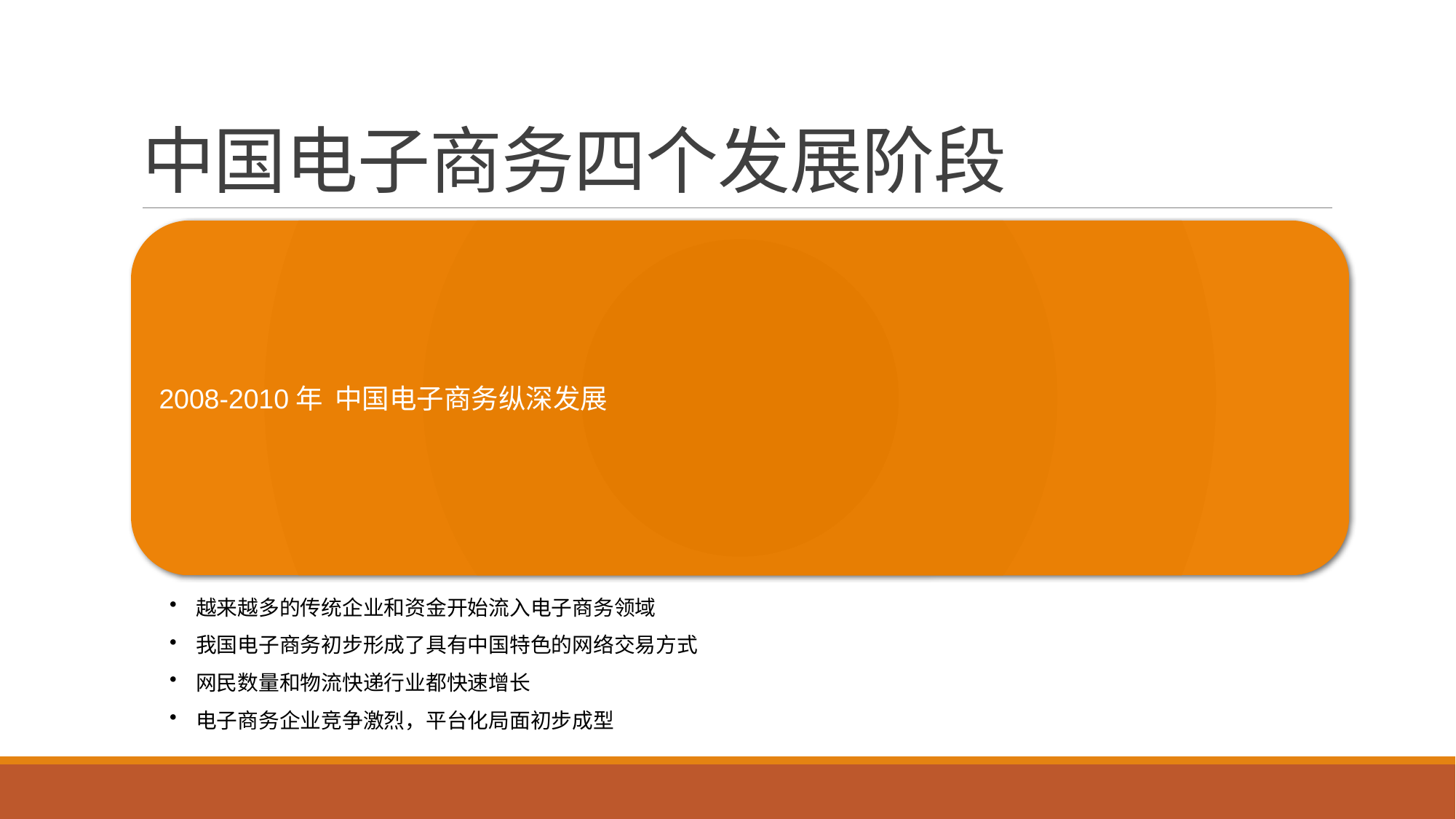

# 中国电子商务四个发展阶段
2008-2010年  中国电子商务纵深发展
越来越多的传统企业和资金开始流入电子商务领域
我国电子商务初步形成了具有中国特色的网络交易方式
网民数量和物流快递行业都快速增长
电子商务企业竞争激烈，平台化局面初步成型